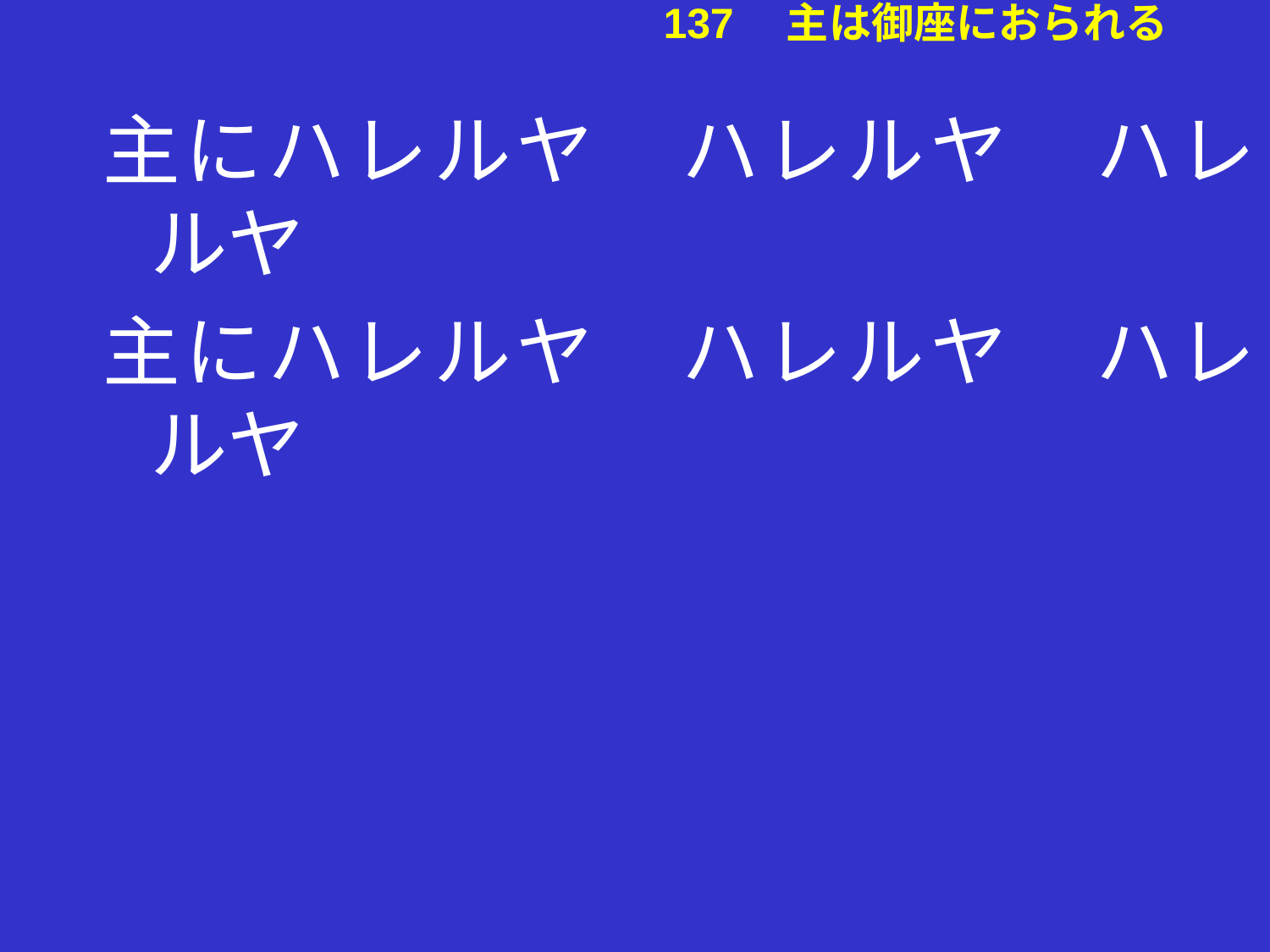

# 主にハレルヤ　ハレルヤ　ハレルヤ
主にハレルヤ　ハレルヤ　ハレルヤ

137　主は御座におられる